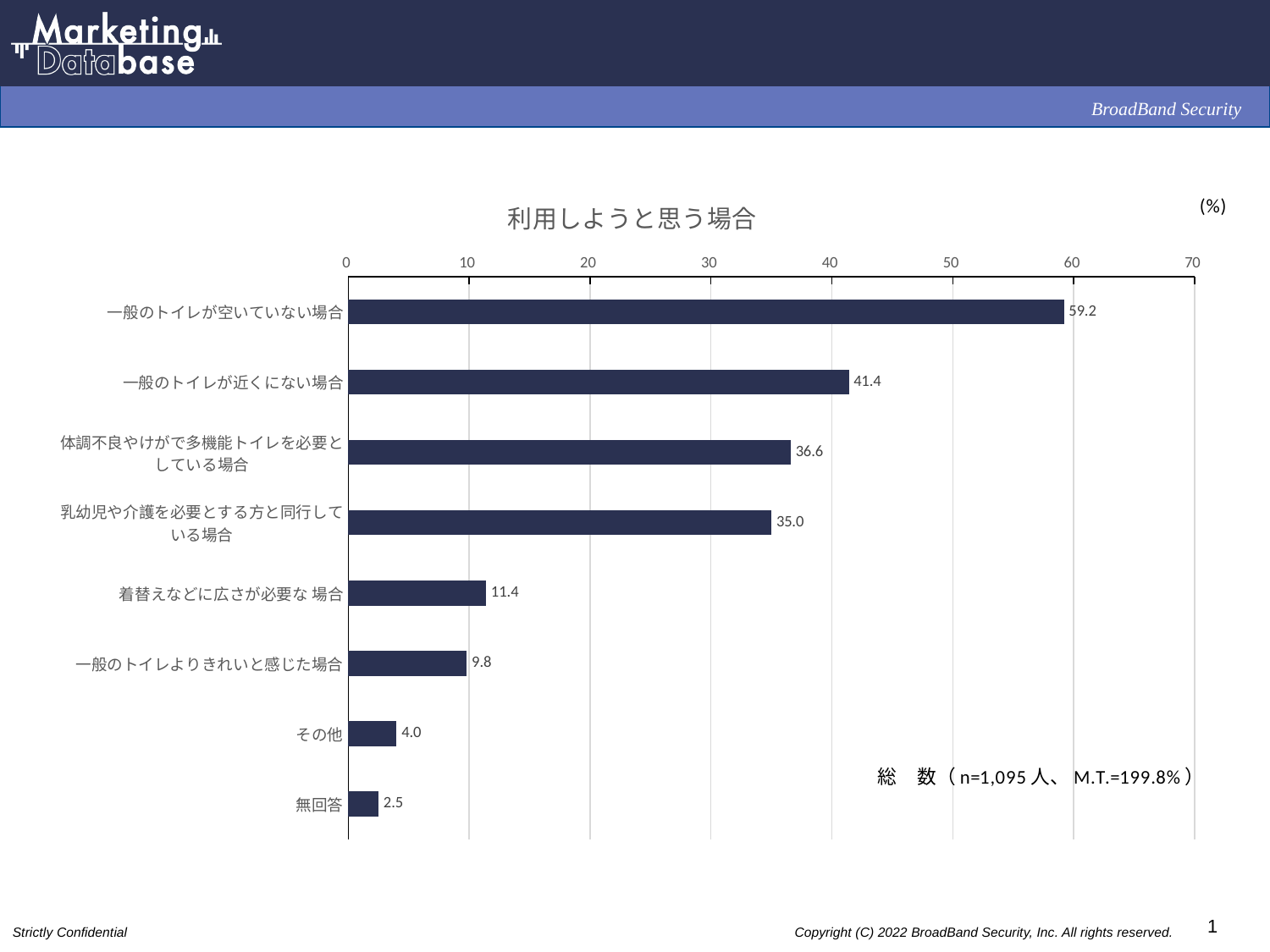

### Chart: 利用しようと思う場合

| Category |  |
|---|---|
| 一般のトイレが空いていない場合 | 59.2 |
| 一般のトイレが近くにない場合 | 41.4 |
| 体調不良やけがで多機能トイレを必要と
している場合 | 36.6 |
| 乳幼児や介護を必要とする方と同行して
いる場合 | 35.0 |
| 着替えなどに広さが必要な 場合 | 11.4 |
| 一般のトイレよりきれいと感じた場合 | 9.8 |
| その他 | 4.0 |
| 無回答 | 2.5 |